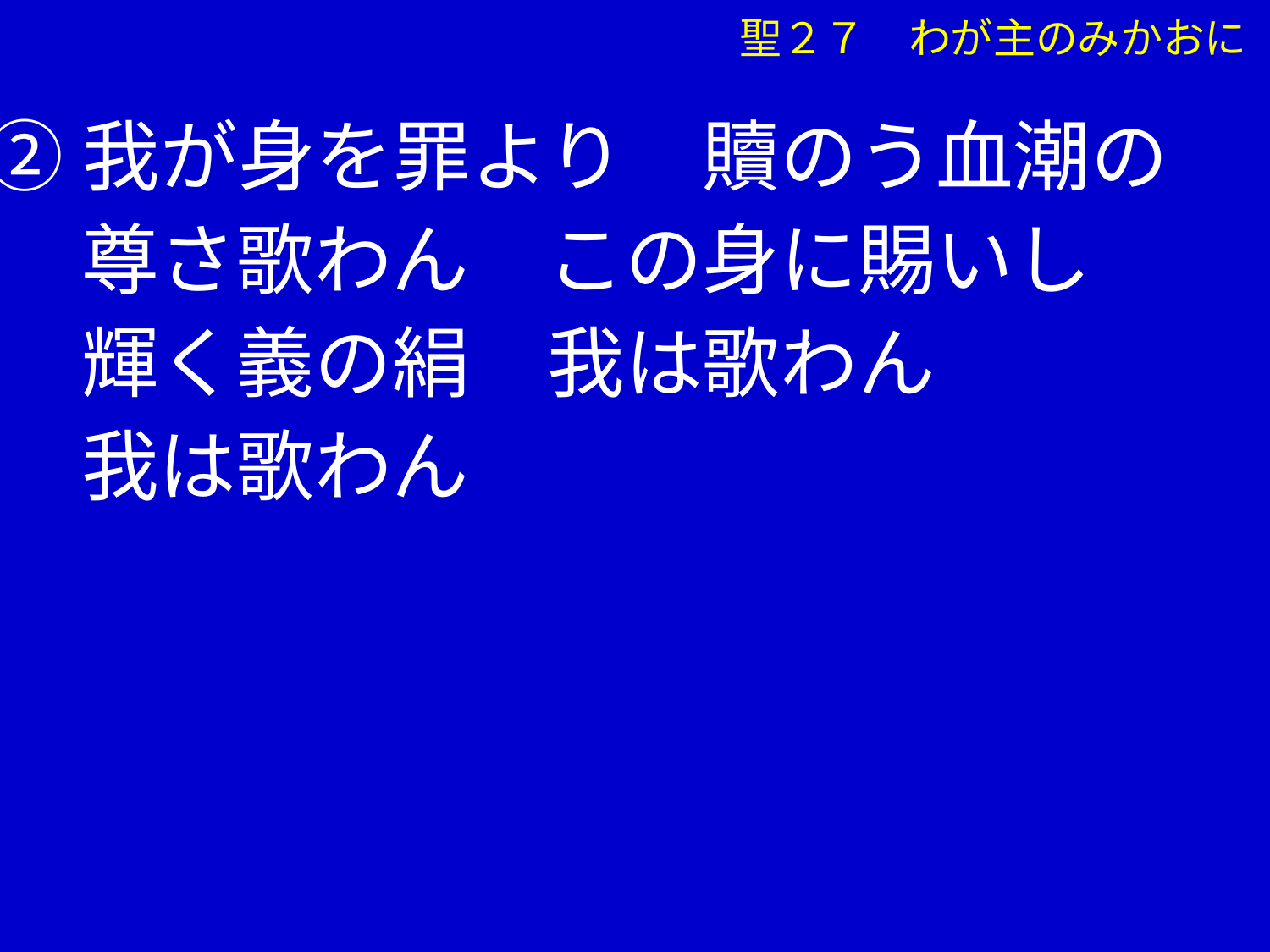

聖２７　わが主のみかおに
②我が身を罪より　贖のう血潮の
　 尊さ歌わん　この身に賜いし
　 輝く義の絹　我は歌わん
　 我は歌わん